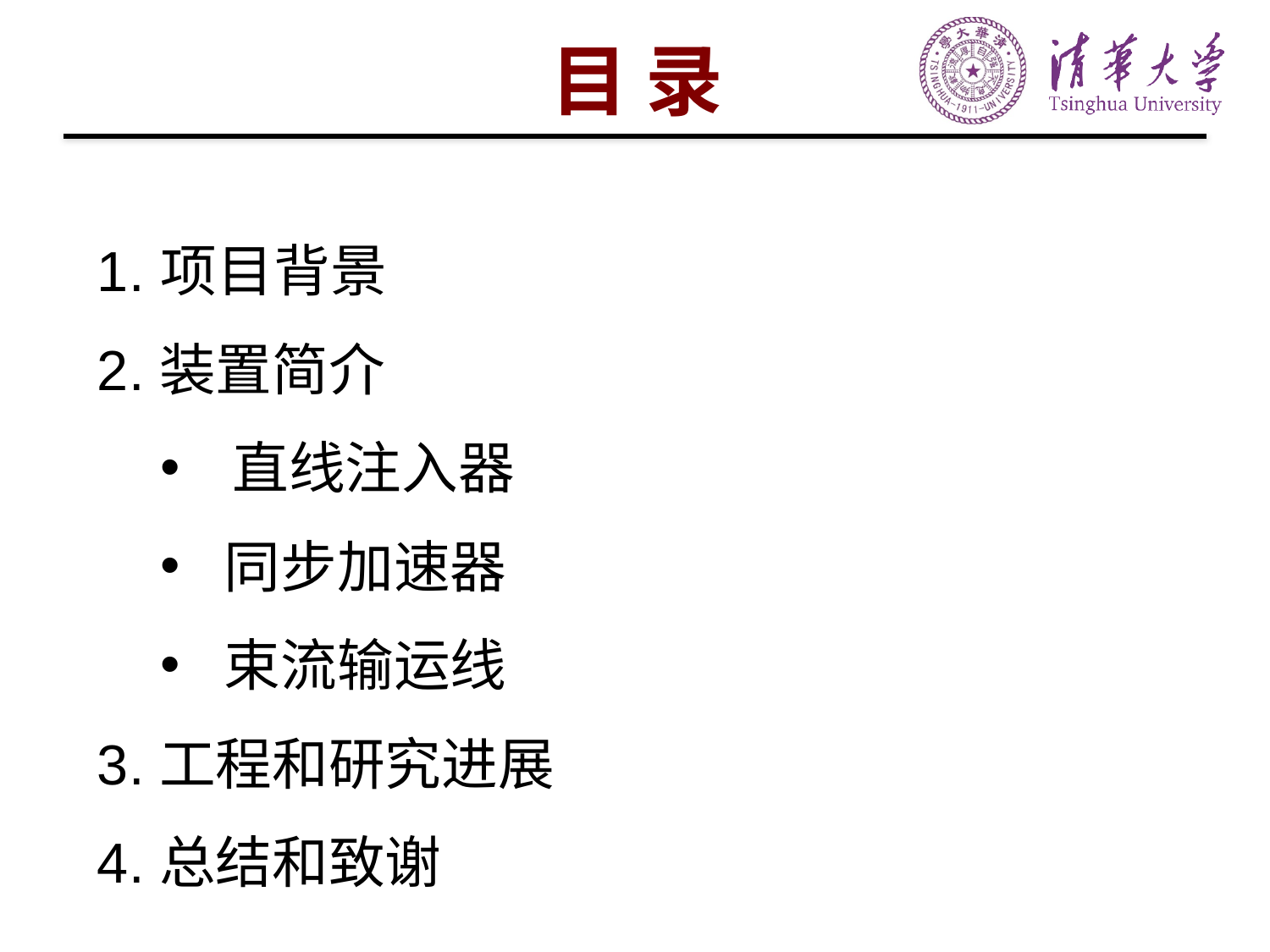

# 目 录
项目背景
装置简介
直线注入器
同步加速器
束流输运线
工程和研究进展
总结和致谢